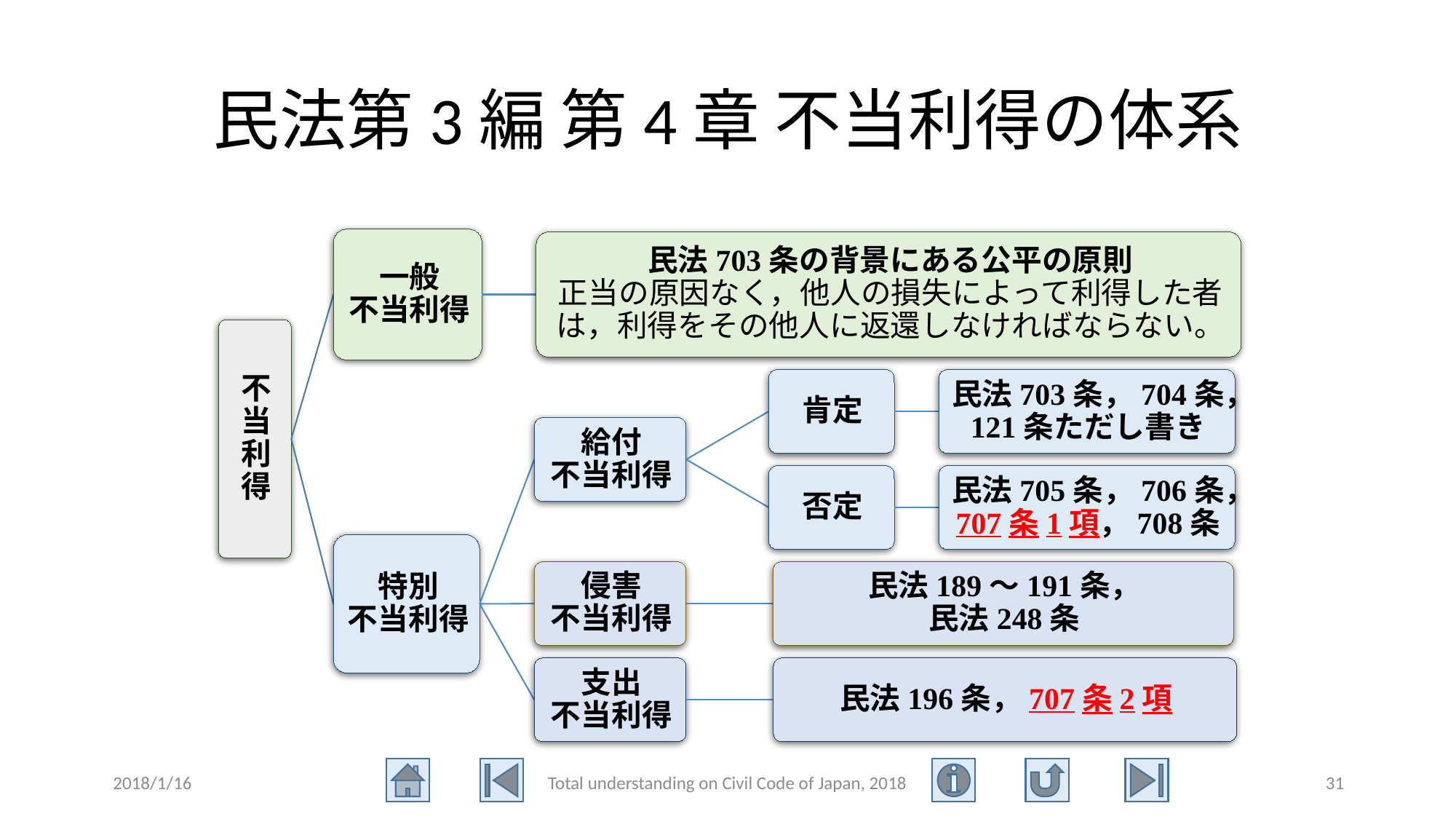

# 民法第3編 第4章 不当利得の体系
不
当
利
得

一般
不当利得

民法703条の背景にある公平の原則
正当の原因なく，他人の損失によって利得した者は，利得をその他人に返還しなければならない。

特別
不当利得

給付
不当利得

肯定

民法703条，704条，121条ただし書き

否定

民法705条，706条，707条1項，708条

侵害
不当利得

民法189～191条，
民法248条

支出
不当利得

民法196条，707条2項
2018/1/16
Total understanding on Civil Code of Japan, 2018
31